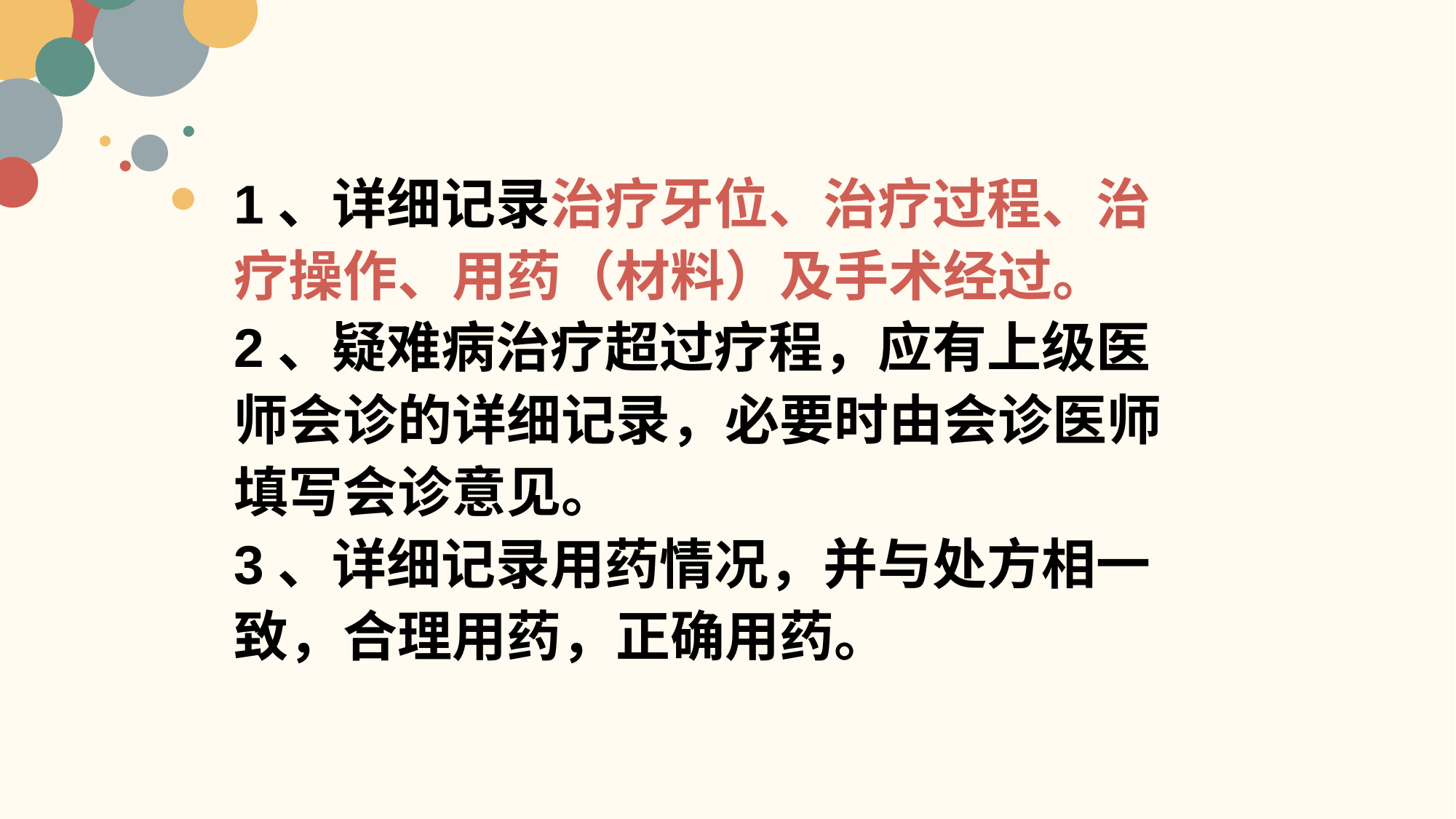

1、详细记录治疗牙位、治疗过程、治疗操作、用药（材料）及手术经过。
2、疑难病治疗超过疗程，应有上级医师会诊的详细记录，必要时由会诊医师填写会诊意见。
3、详细记录用药情况，并与处方相一致，合理用药，正确用药。